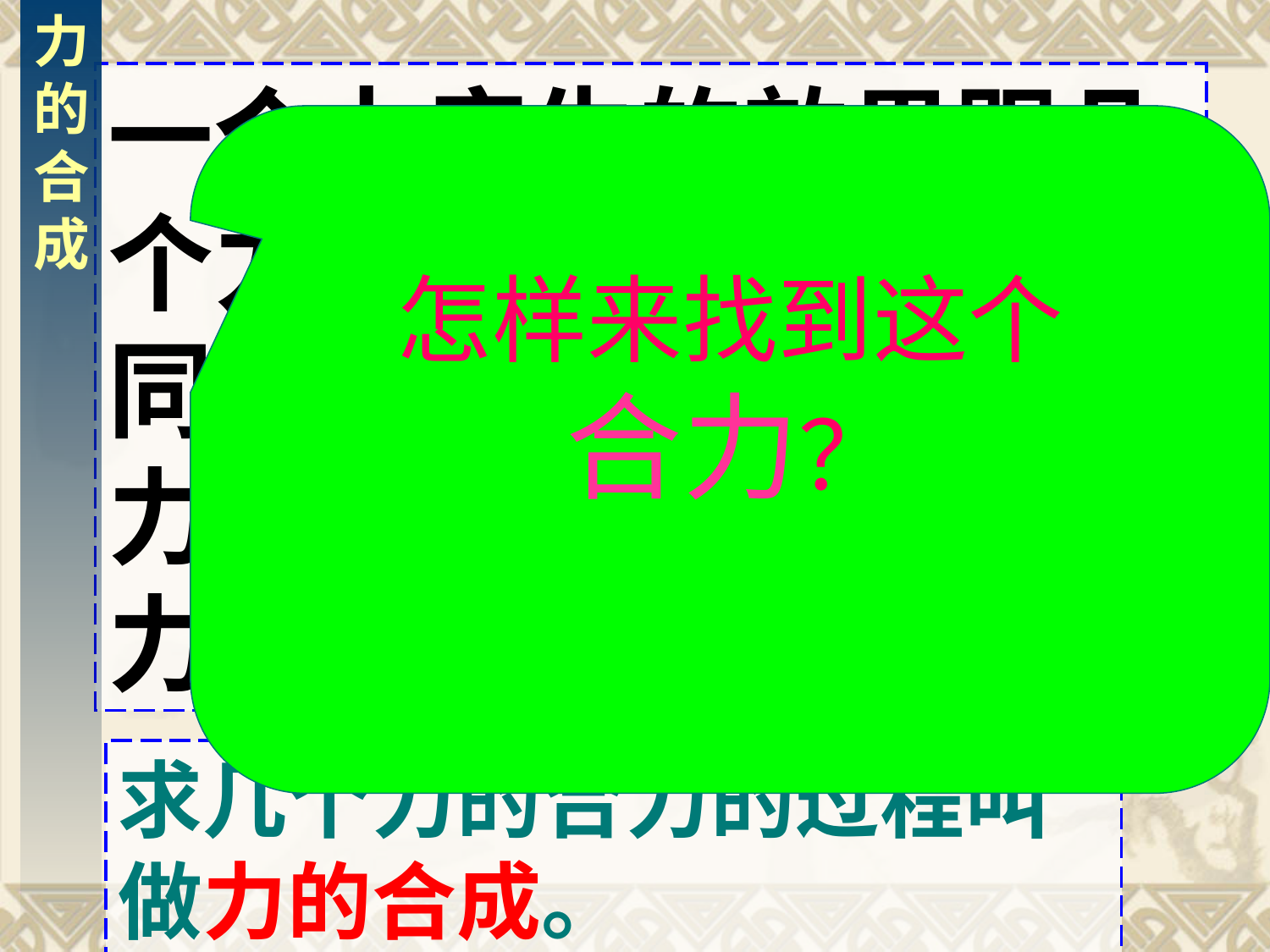

力的合成
一个力产生的效果跟几个力共同产生的效果相同，这个力叫做那几个力的合力。原来的几个力叫做分力。
怎样来找到这个
合力？

实际问题中，可以用这个力来代替那几个力，这就是力的等效代替。
求几个力的合力的过程叫做力的合成。